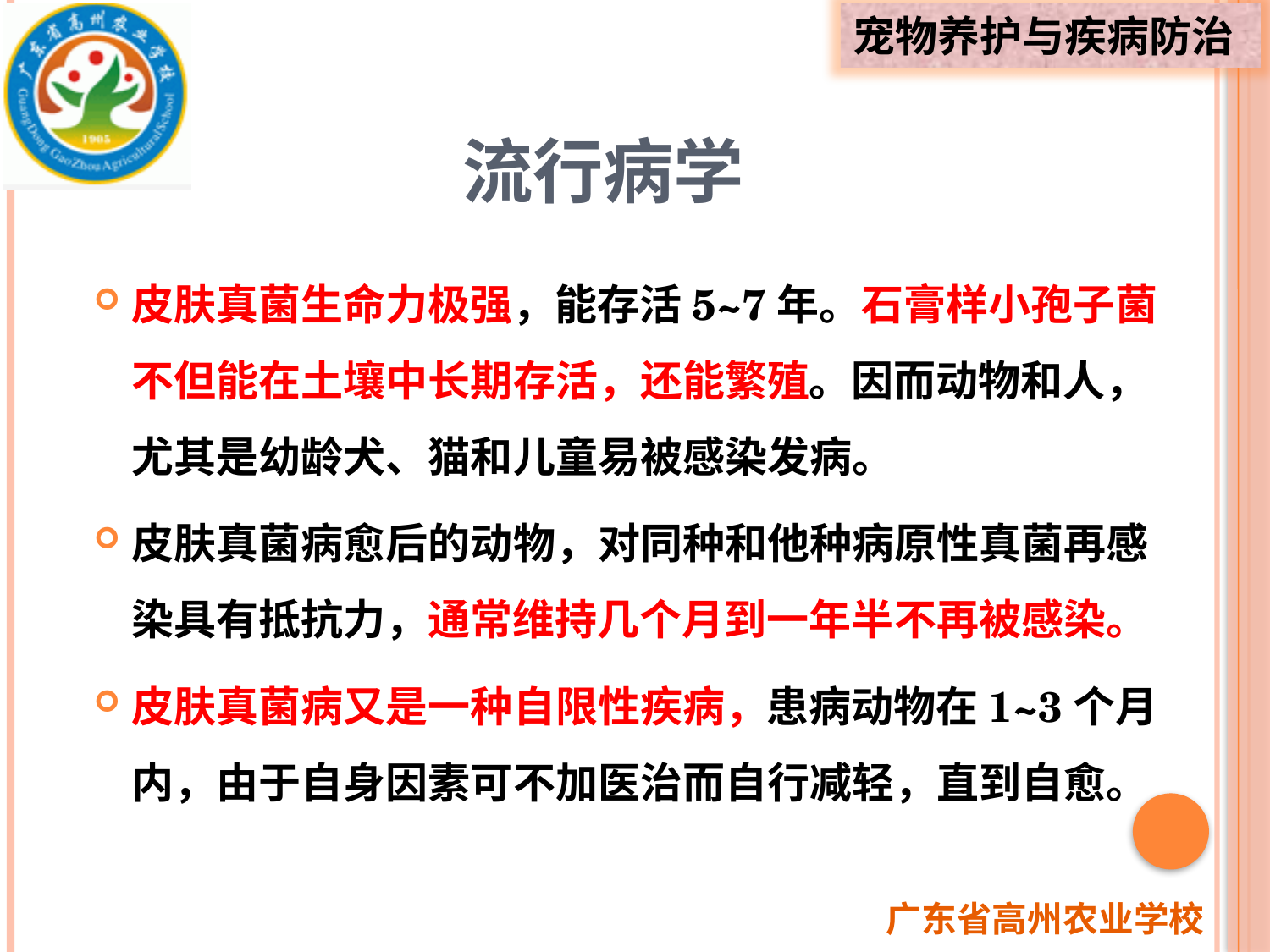

流行病学
皮肤真菌生命力极强，能存活5~7年。石膏样小孢子菌不但能在土壤中长期存活，还能繁殖。因而动物和人，尤其是幼龄犬、猫和儿童易被感染发病。
皮肤真菌病愈后的动物，对同种和他种病原性真菌再感染具有抵抗力，通常维持几个月到一年半不再被感染。
皮肤真菌病又是一种自限性疾病，患病动物在1~3个月内，由于自身因素可不加医治而自行减轻，直到自愈。